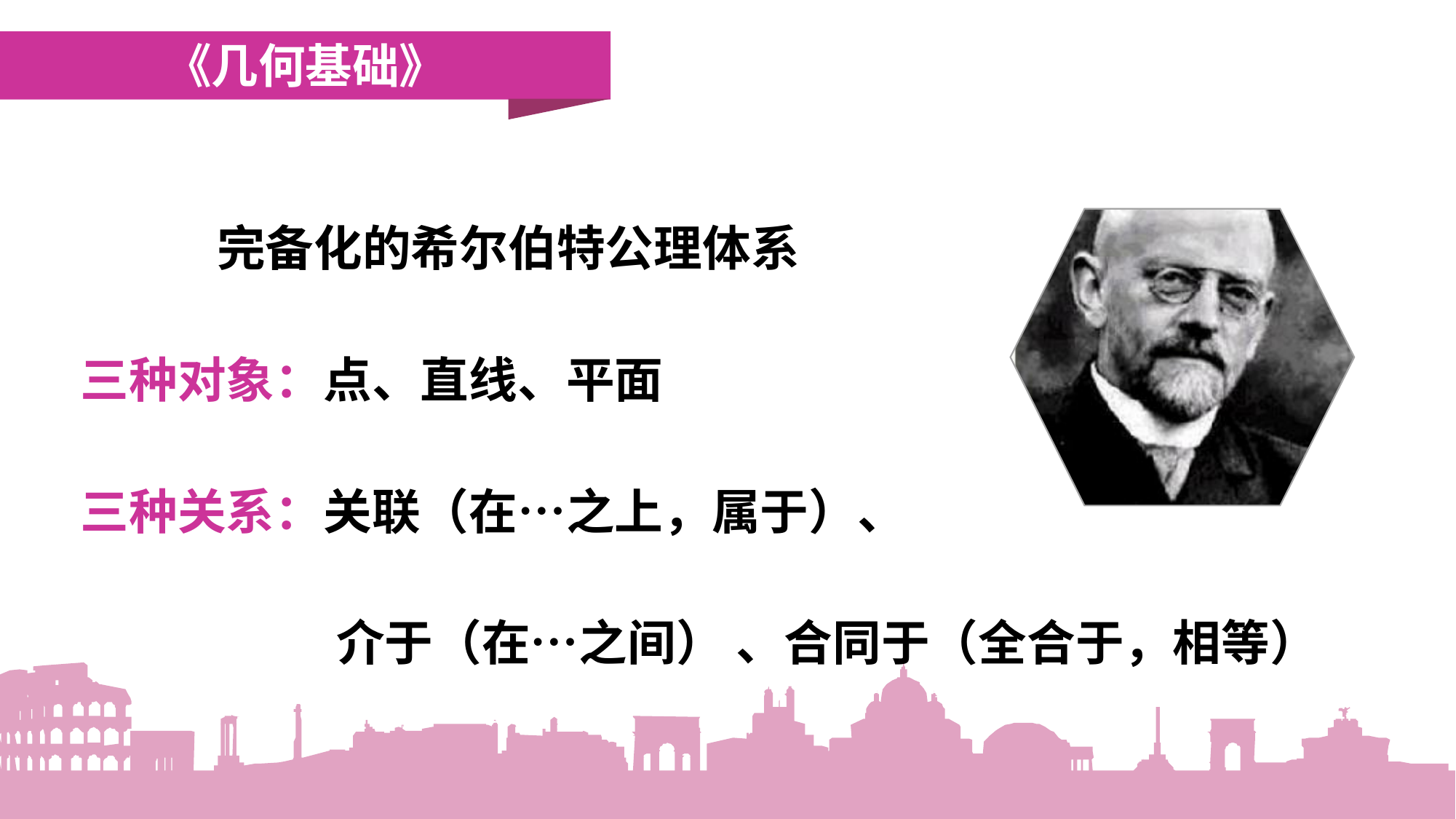

《几何基础》

		完备化的希尔伯特公理体系
三种对象：点、直线、平面
三种关系：关联（在…之上，属于）、
                      介于（在…之间） 、合同于（全合于，相等）